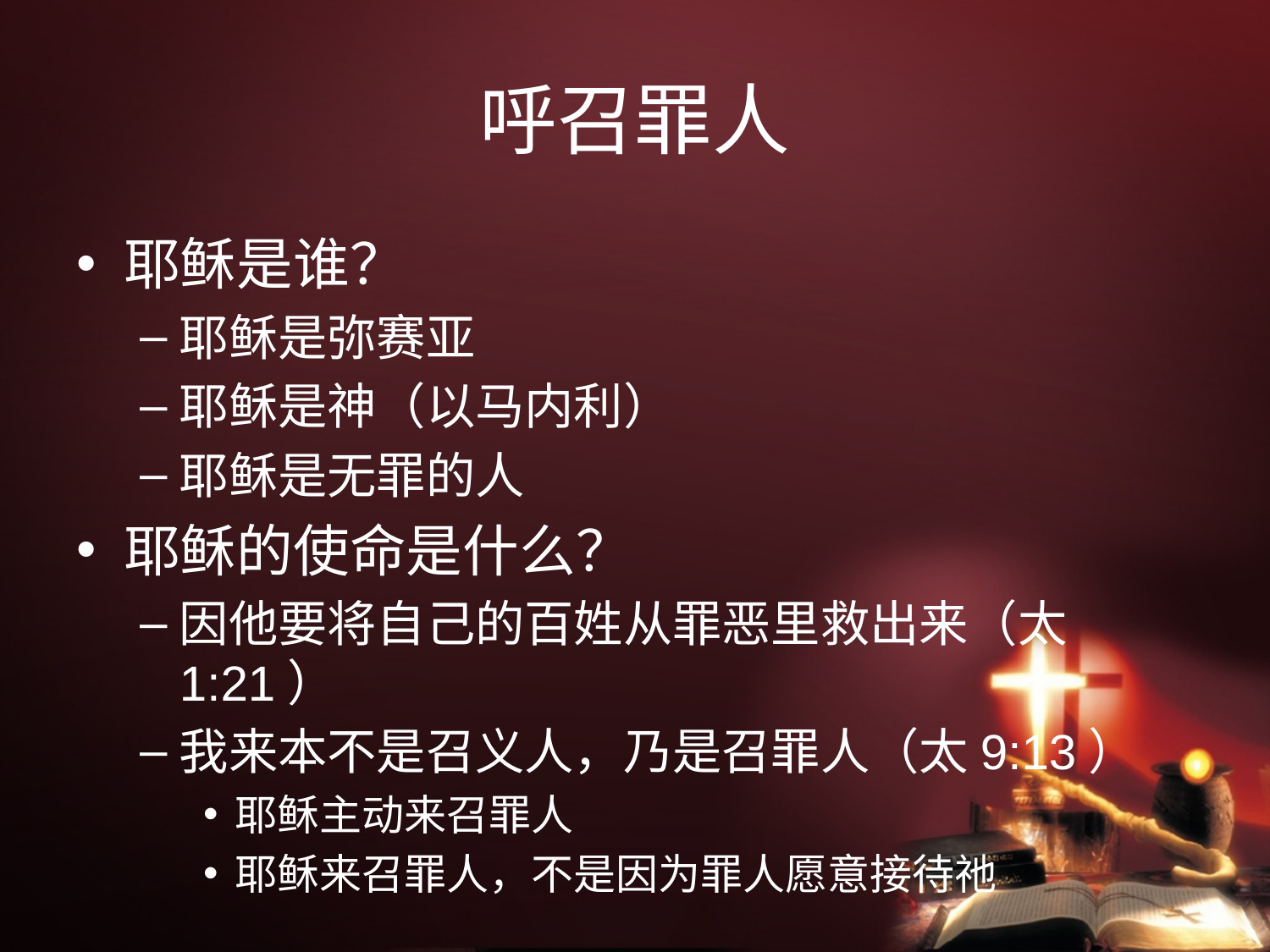

# 呼召罪人
耶稣是谁？
耶稣是弥赛亚
耶稣是神（以马内利）
耶稣是无罪的人
耶稣的使命是什么？
因他要将自己的百姓从罪恶里救出来（太1:21）
我来本不是召义人，乃是召罪人（太9:13）
耶稣主动来召罪人
耶稣来召罪人，不是因为罪人愿意接待祂